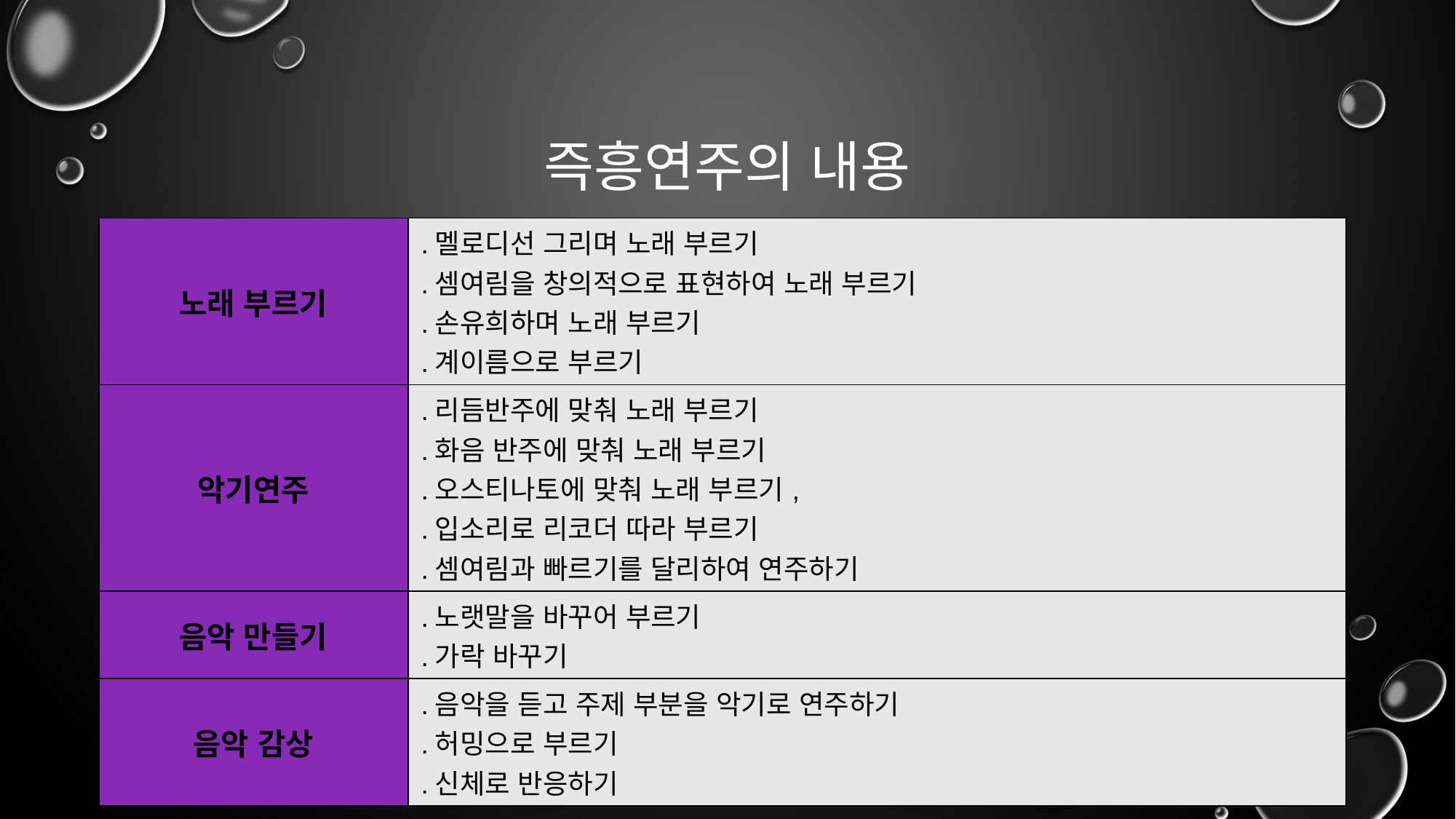

# 즉흥연주의 내용
| 노래 부르기 | .멜로디선 그리며 노래 부르기 .셈여림을 창의적으로 표현하여 노래 부르기 .손유희하며 노래 부르기 .계이름으로 부르기 |
| --- | --- |
| 악기연주 | .리듬반주에 맞춰 노래 부르기 .화음 반주에 맞춰 노래 부르기 .오스티나토에 맞춰 노래 부르기, .입소리로 리코더 따라 부르기 .셈여림과 빠르기를 달리하여 연주하기 |
| 음악 만들기 | .노랫말을 바꾸어 부르기 .가락 바꾸기 |
| 음악 감상 | .음악을 듣고 주제 부분을 악기로 연주하기 .허밍으로 부르기 .신체로 반응하기 |